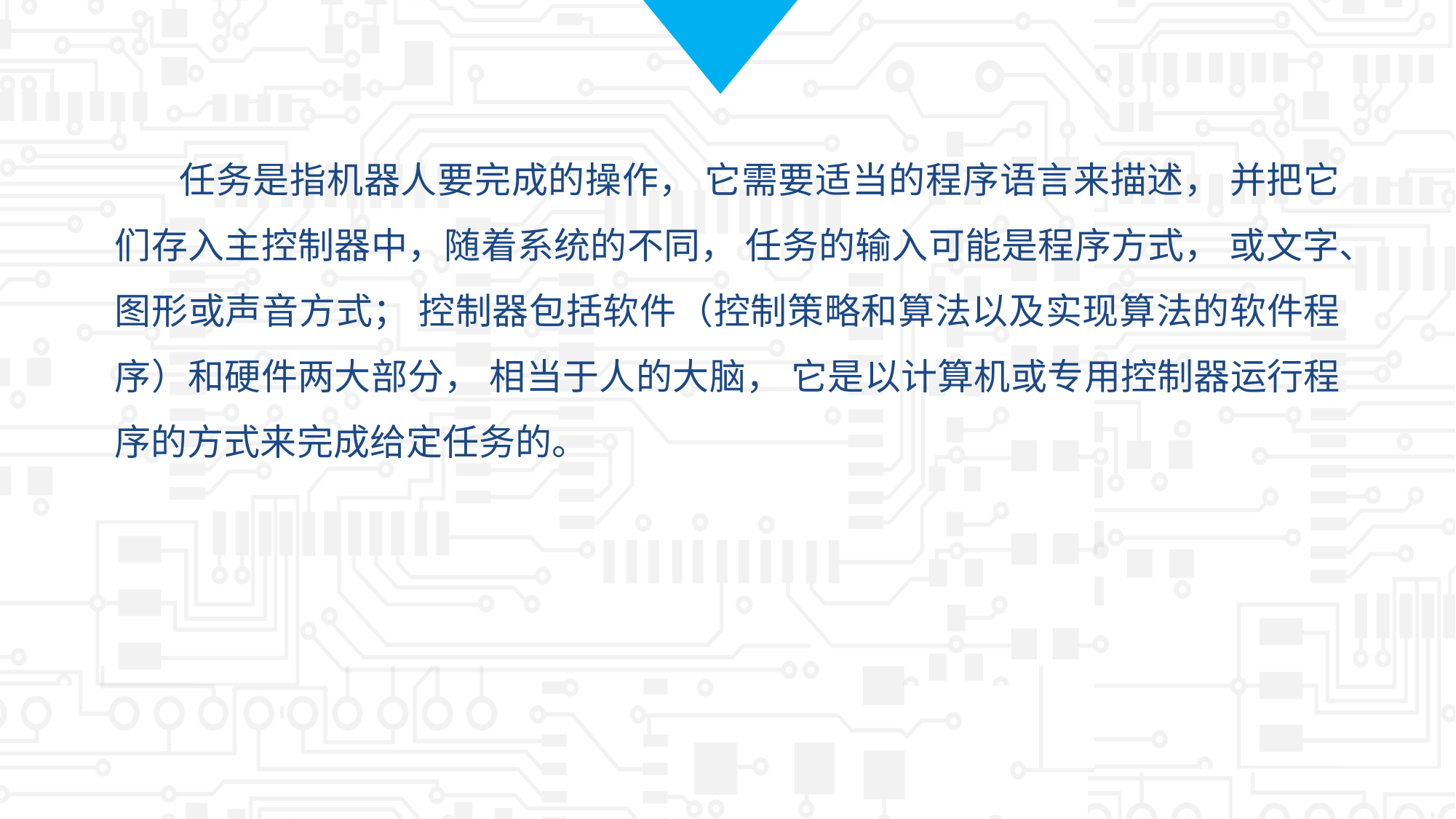

任务是指机器人要完成的操作， 它需要适当的程序语言来描述， 并把它们存入主控制器中，随着系统的不同， 任务的输入可能是程序方式， 或文字、图形或声音方式； 控制器包括软件（控制策略和算法以及实现算法的软件程序）和硬件两大部分， 相当于人的大脑， 它是以计算机或专用控制器运行程序的方式来完成给定任务的。